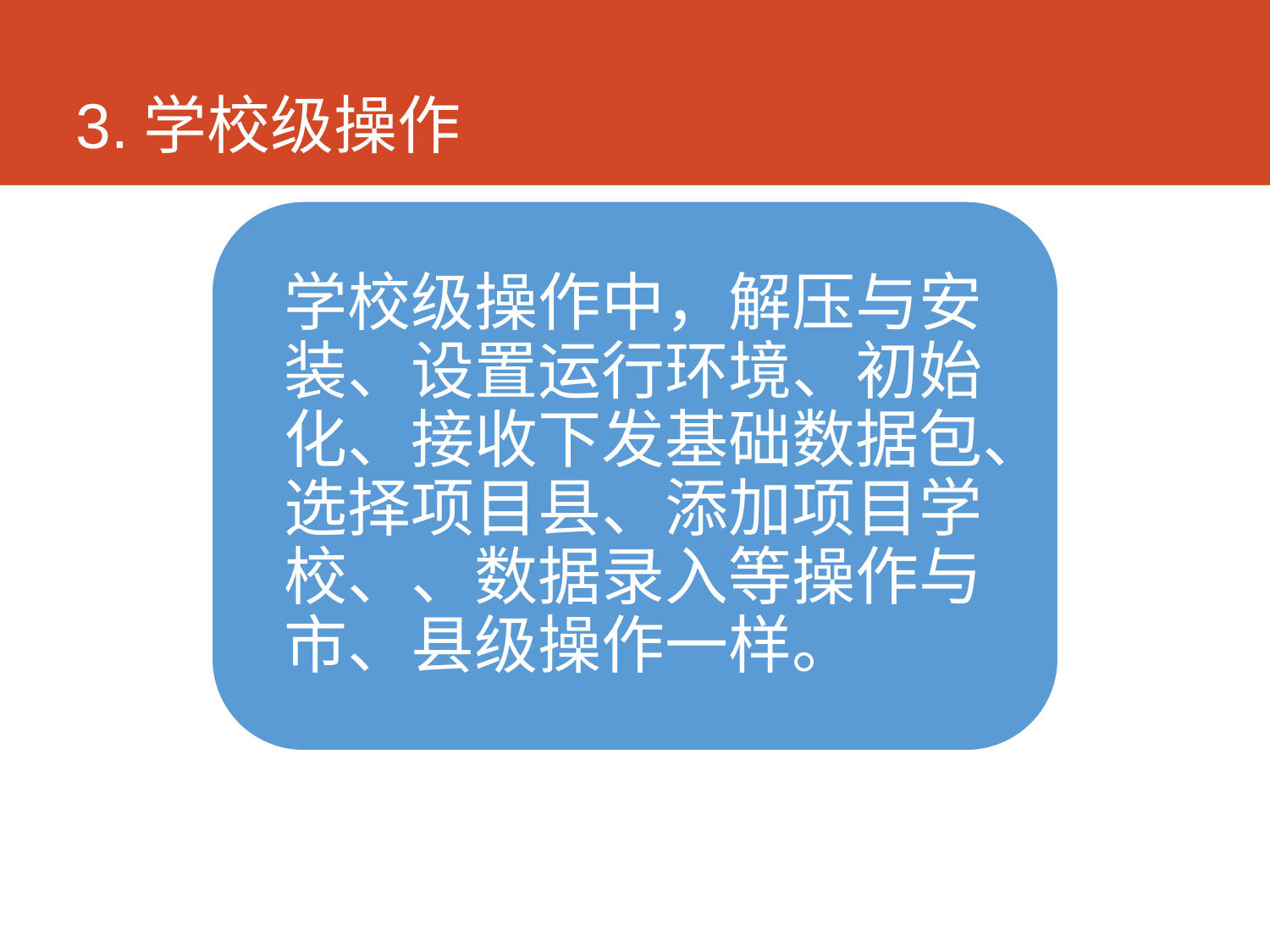

# 3.学校级操作
学校级操作中，解压与安装、设置运行环境、初始化、接收下发基础数据包、选择项目县、添加项目学校、、数据录入等操作与市、县级操作一样。